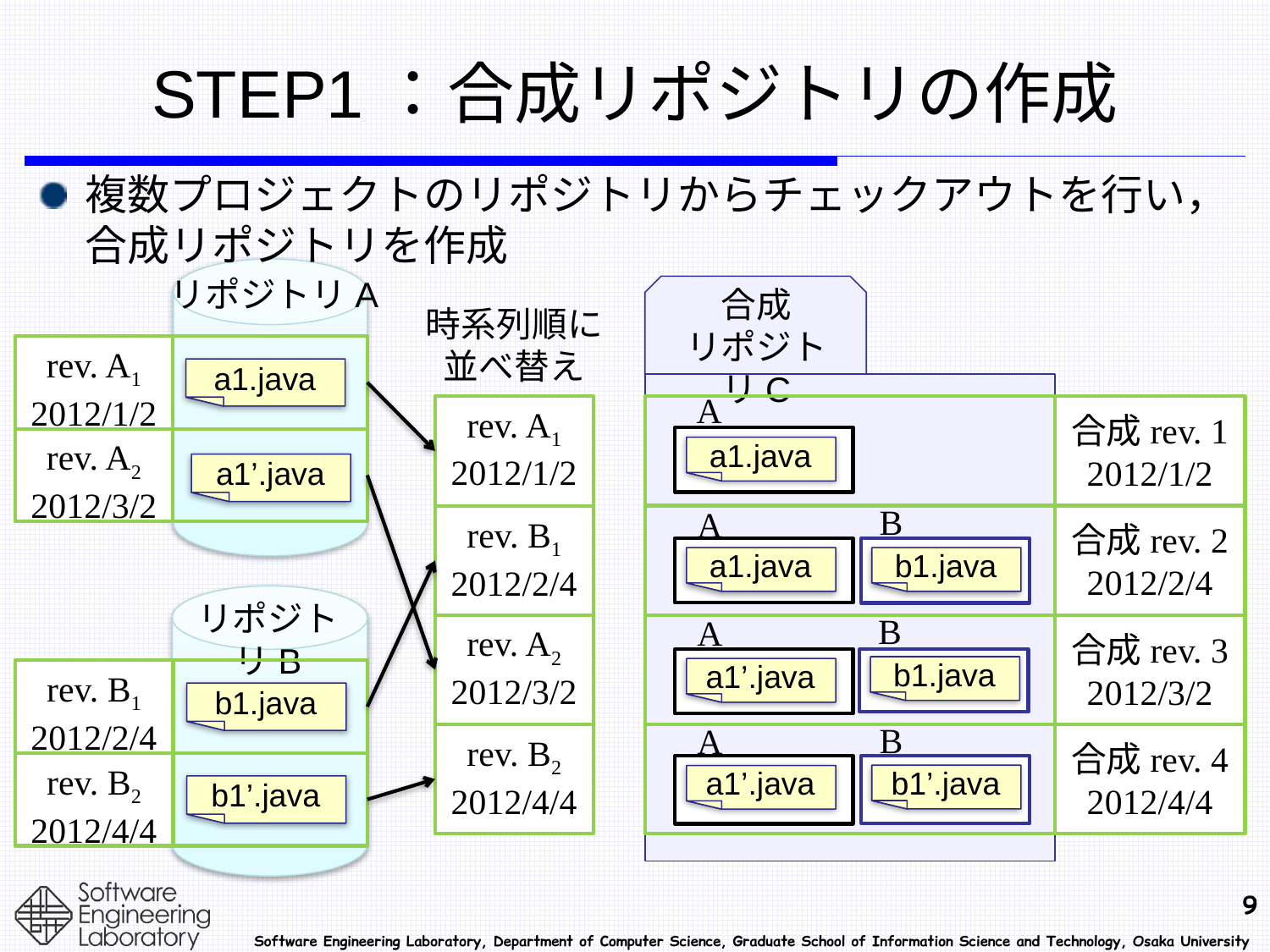

# STEP1：合成リポジトリの作成
複数プロジェクトのリポジトリからチェックアウトを行い，合成リポジトリを作成

リポジトリA

合成
リポジトリC
時系列順に
並べ替え
rev. A1
2012/1/2

a1.java

A

rev. A1
2012/1/2
合成rev. 1
2012/1/2

rev. A2
2012/3/2

a1.java
a1’.java
B
A

合成rev. 2
2012/2/4
rev. B1
2012/2/4

b1.java
a1.java

リポジトリB
B
A
rev. A2
2012/3/2

合成rev. 3
2012/3/2

b1.java
a1’.java

rev. B1
2012/2/4
b1.java
B
A

rev. B2
2012/4/4
合成rev. 4
2012/4/4
rev. B2
2012/4/4

b1’.java
a1’.java
b1’.java